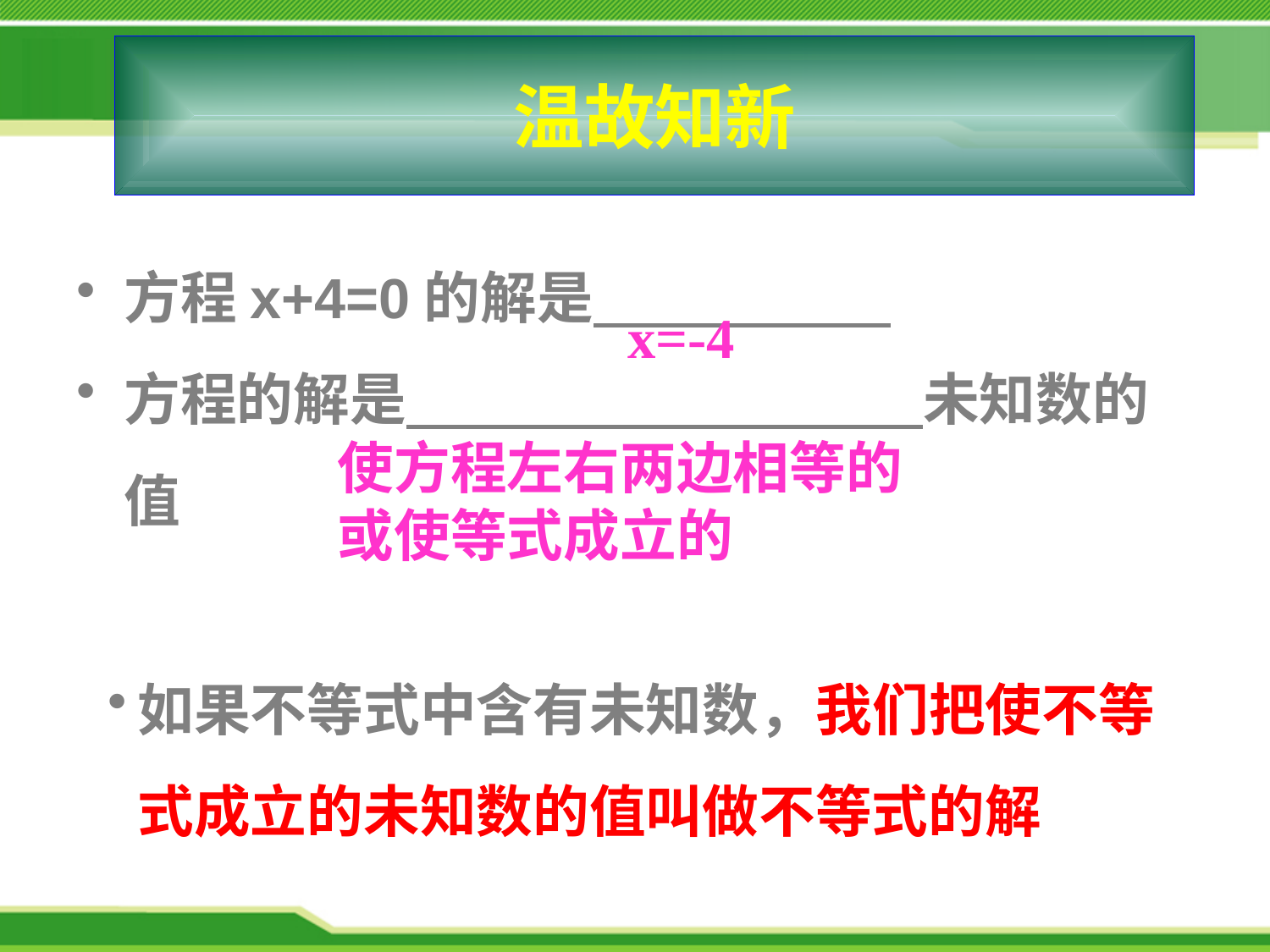

方程x+4=0的解是
方程的解是                                        未知数的值
温故知新
x=-4
使方程左右两边相等的或使等式成立的
如果不等式中含有未知数，我们把使不等式成立的未知数的值叫做不等式的解